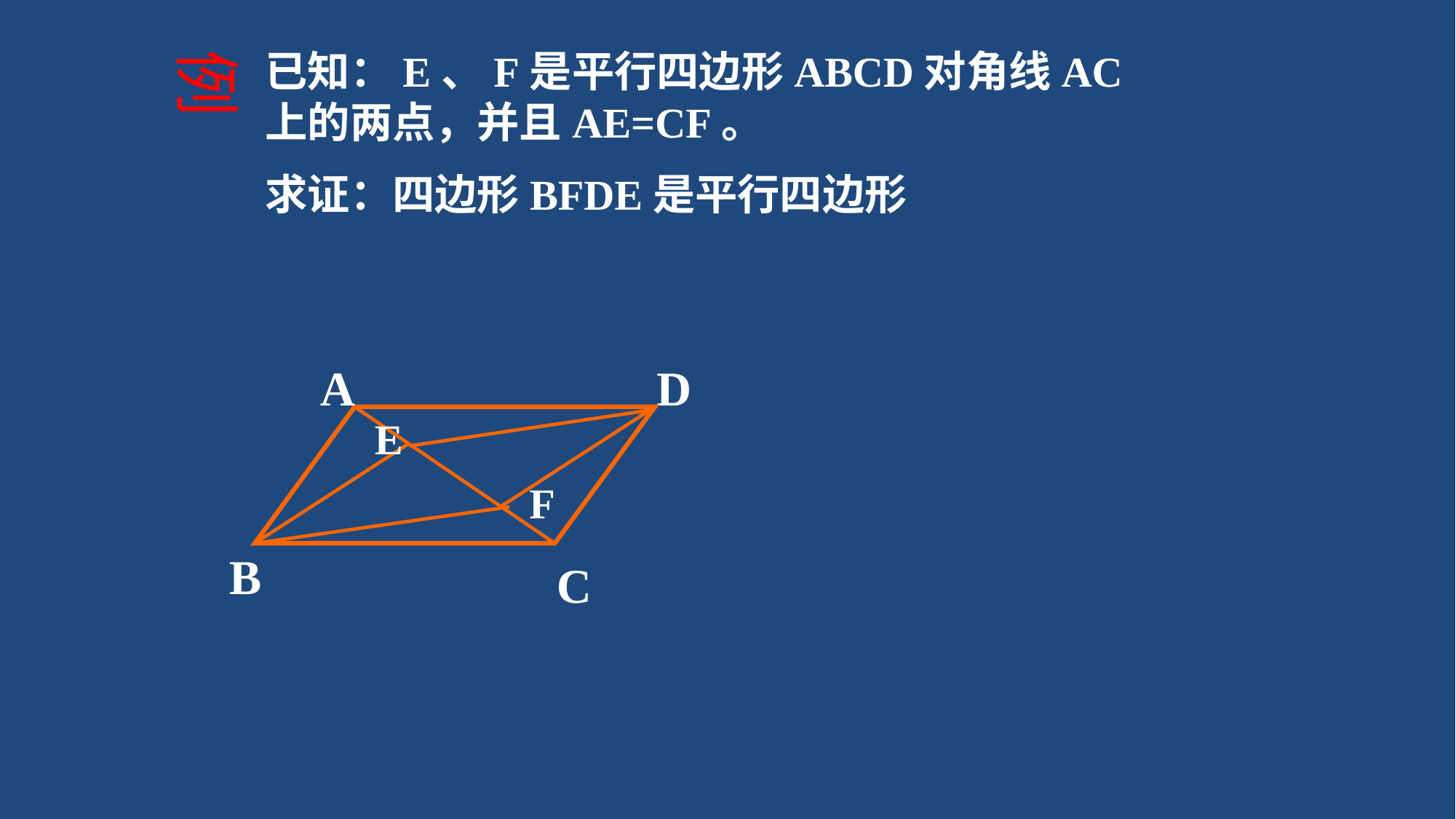

已知：E、F是平行四边形ABCD对角线AC上的两点，并且AE=CF。
求证：四边形BFDE是平行四边形
例
A
D

E

F

B
C